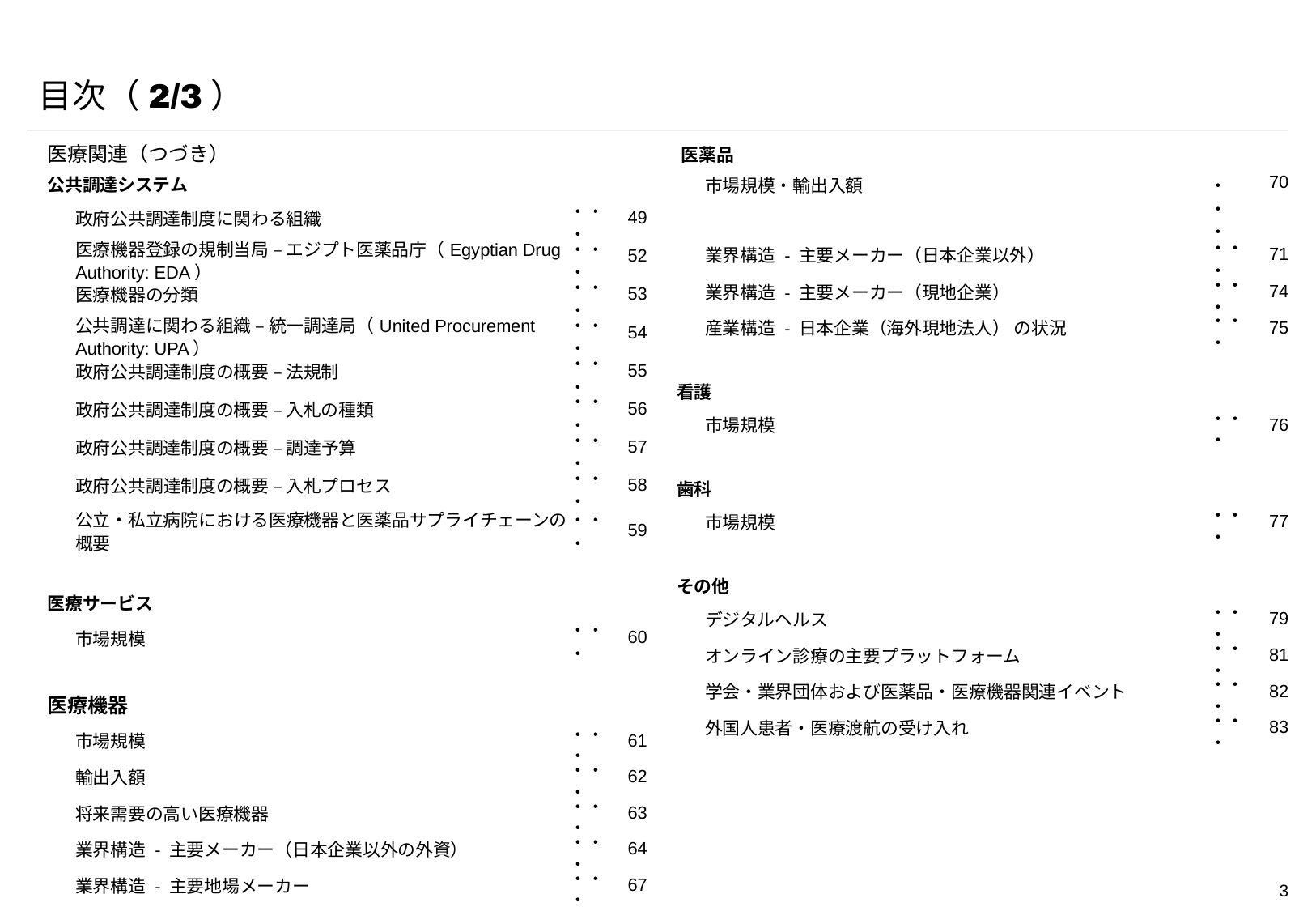

目次（2/3）
| 医療関連（つづき） |  |  |  |
| --- | --- | --- | --- |
| 公共調達システム |  |  |  |
|  | 政府公共調達制度に関わる組織 | ・・・ | 49 |
|  | 医療機器登録の規制当局 – エジプト医薬品庁（Egyptian Drug Authority: EDA） | ・・・ | 52 |
|  | 医療機器の分類 | ・・・ | 53 |
|  | 公共調達に関わる組織 – 統一調達局（United Procurement Authority: UPA） | ・・・ | 54 |
|  | 政府公共調達制度の概要 – 法規制 | ・・・ | 55 |
|  | 政府公共調達制度の概要 – 入札の種類 | ・・・ | 56 |
|  | 政府公共調達制度の概要 – 調達予算 | ・・・ | 57 |
|  | 政府公共調達制度の概要 – 入札プロセス | ・・・ | 58 |
|  | 公立・私立病院における医療機器と医薬品サプライチェーンの概要 | ・・・ | 59 |
|  |  |  |  |
| 医療サービス |  |  |  |
|  | 市場規模 | ・・・ | 60 |
|  |  |  |  |
| 医療機器 |  |  |  |
|  | 市場規模 | ・・・ | 61 |
|  | 輸出入額 | ・・・ | 62 |
|  | 将来需要の高い医療機器 | ・・・ | 63 |
|  | 業界構造 - 主要メーカー（日本企業以外の外資） | ・・・ | 64 |
|  | 業界構造 - 主要地場メーカー | ・・・ | 67 |
|  | 産業構造 - 日本企業の進出状況 | ・・・ | 68 |
|  | 産業構造 - 流通 | ・・・ | 69 |
| 医薬品 |  |  |  |
| --- | --- | --- | --- |
|  | 市場規模・輸出入額 | ・・・ | 70 |
|  | 業界構造 - 主要メーカー（日本企業以外） | ・・・ | 71 |
|  | 業界構造 - 主要メーカー（現地企業） | ・・・ | 74 |
|  | 産業構造 - 日本企業（海外現地法人） の状況 | ・・・ | 75 |
|  |  |  |  |
| 看護 |  |  |  |
|  | 市場規模 | ・・・ | 76 |
|  |  |  |  |
| 歯科 |  |  |  |
|  | 市場規模 | ・・・ | 77 |
|  |  |  |  |
| その他 |  |  |  |
|  | デジタルヘルス | ・・・ | 79 |
|  | オンライン診療の主要プラットフォーム | ・・・ | 81 |
|  | 学会・業界団体および医薬品・医療機器関連イベント | ・・・ | 82 |
|  | 外国人患者・医療渡航の受け入れ | ・・・ | 83 |
|  |  |  |  |